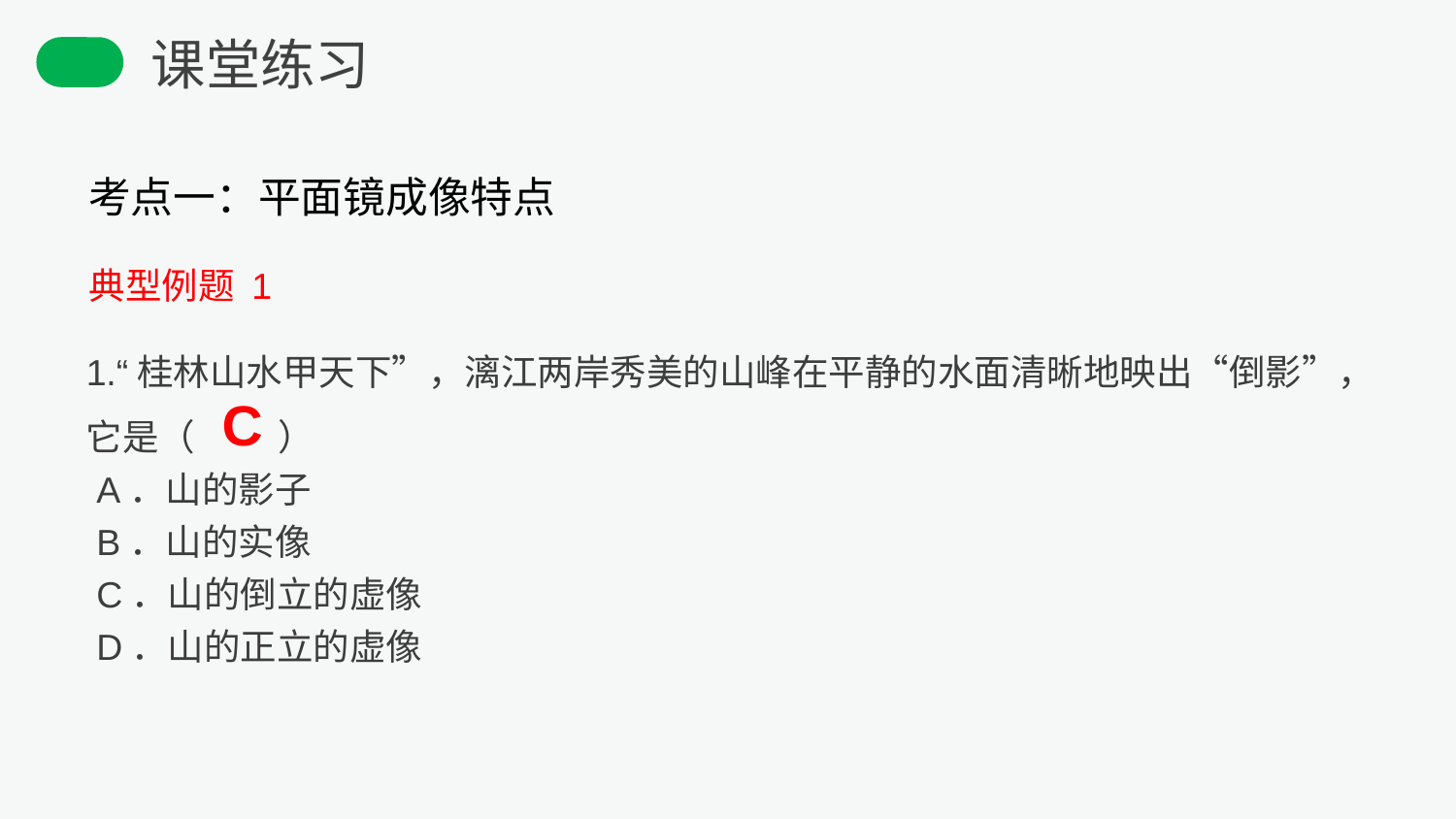

课堂练习
考点一：平面镜成像特点
典型例题 1
1.“桂林山水甲天下”，漓江两岸秀美的山峰在平静的水面清晰地映出“倒影”，它是（          ）
 A．山的影子
 B．山的实像
 C．山的倒立的虚像
 D．山的正立的虚像
C